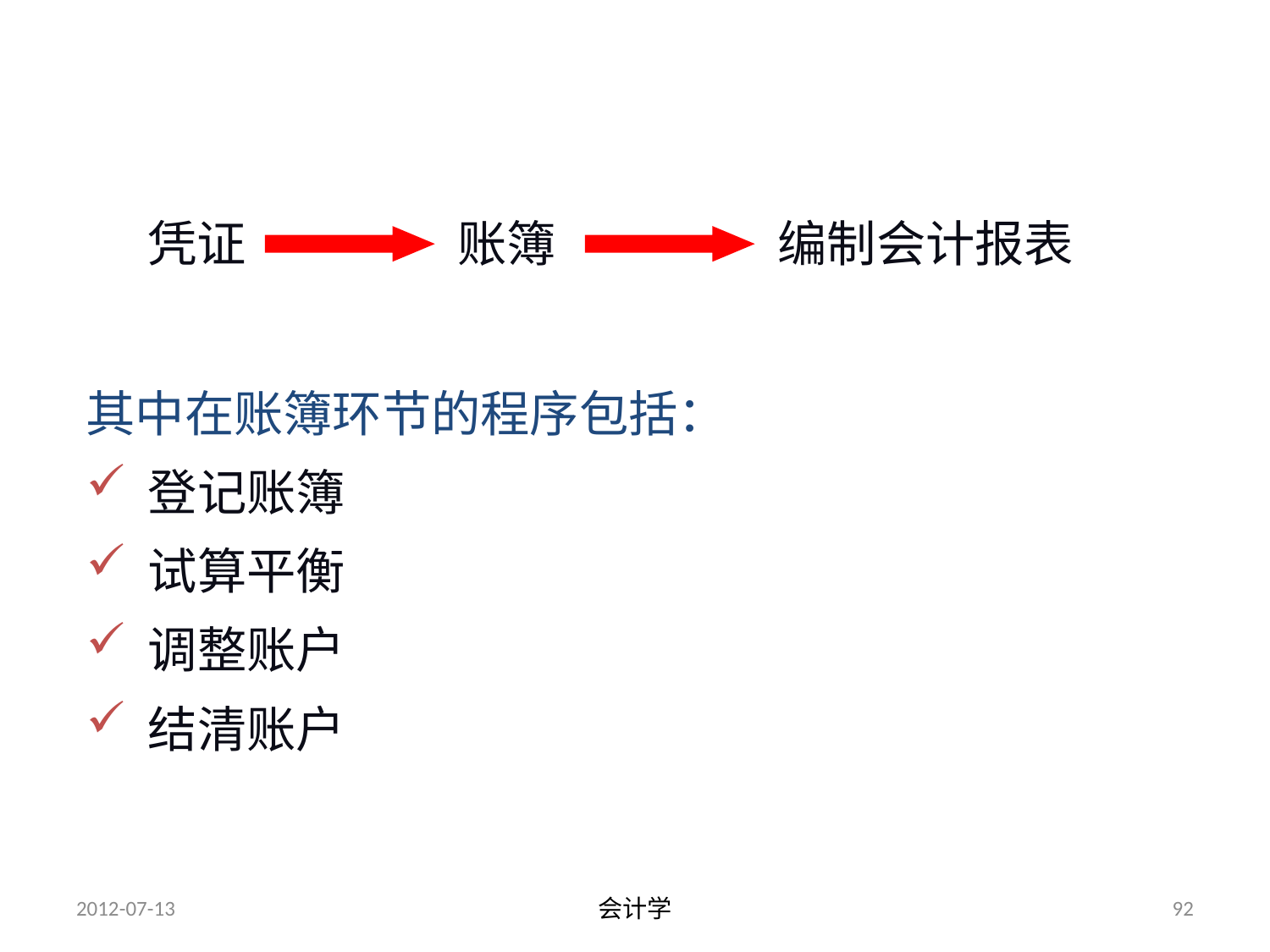

# 二、会计工作（循环）的程序
凭证
账簿
编制会计报表

其中在账簿环节的程序包括：
登记账簿
试算平衡
调整账户
结清账户
2012-07-13
会计学
92